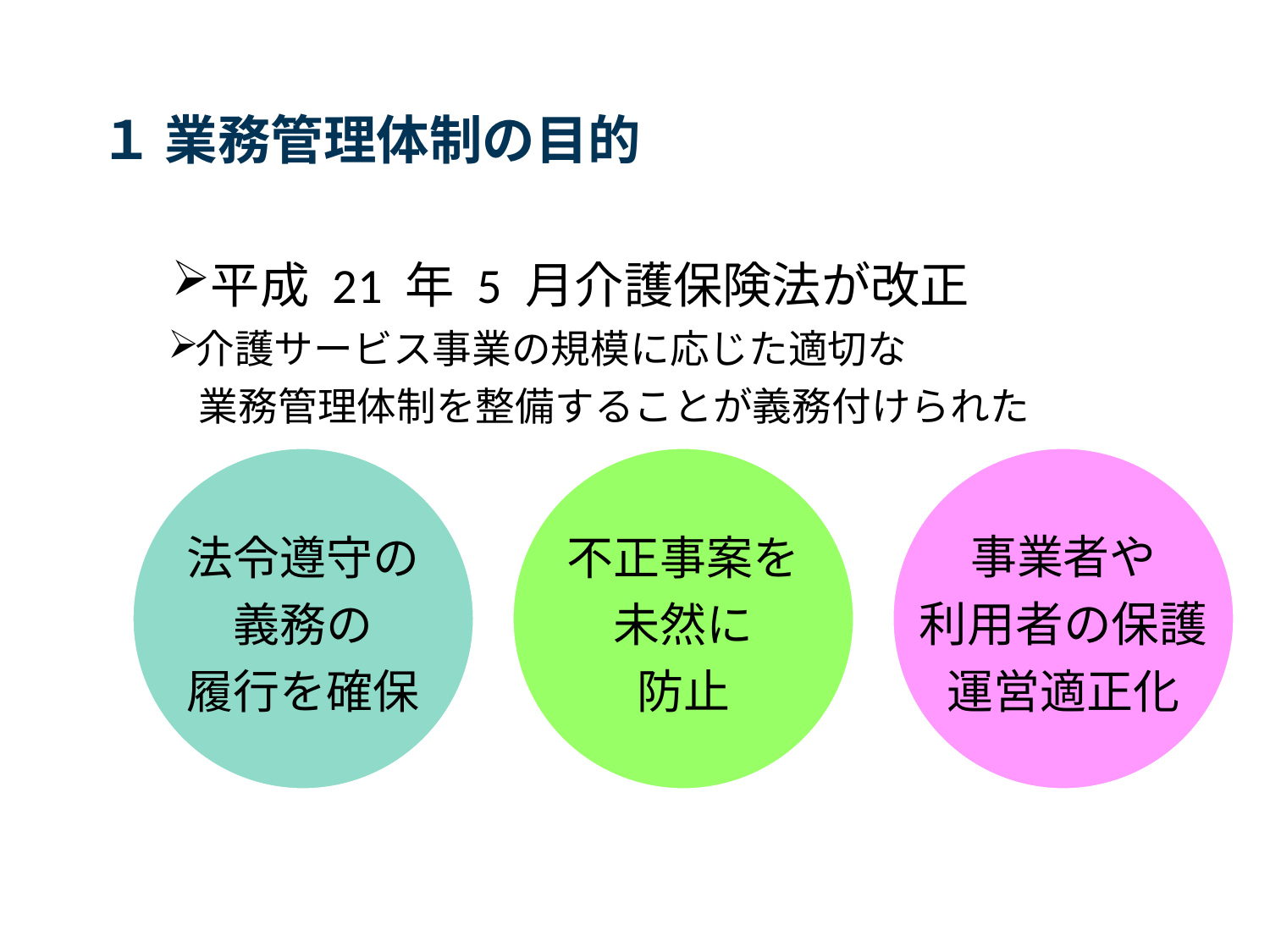

# １ 業務管理体制の目的
平成 21 年 5 月介護保険法が改正
介護サービス事業の規模に応じた適切な
業務管理体制を整備することが義務付けられた

事業者や
利用者の保護
運営適正化
法令遵守の
義務の
履行を確保
不正事案を
未然に
防止